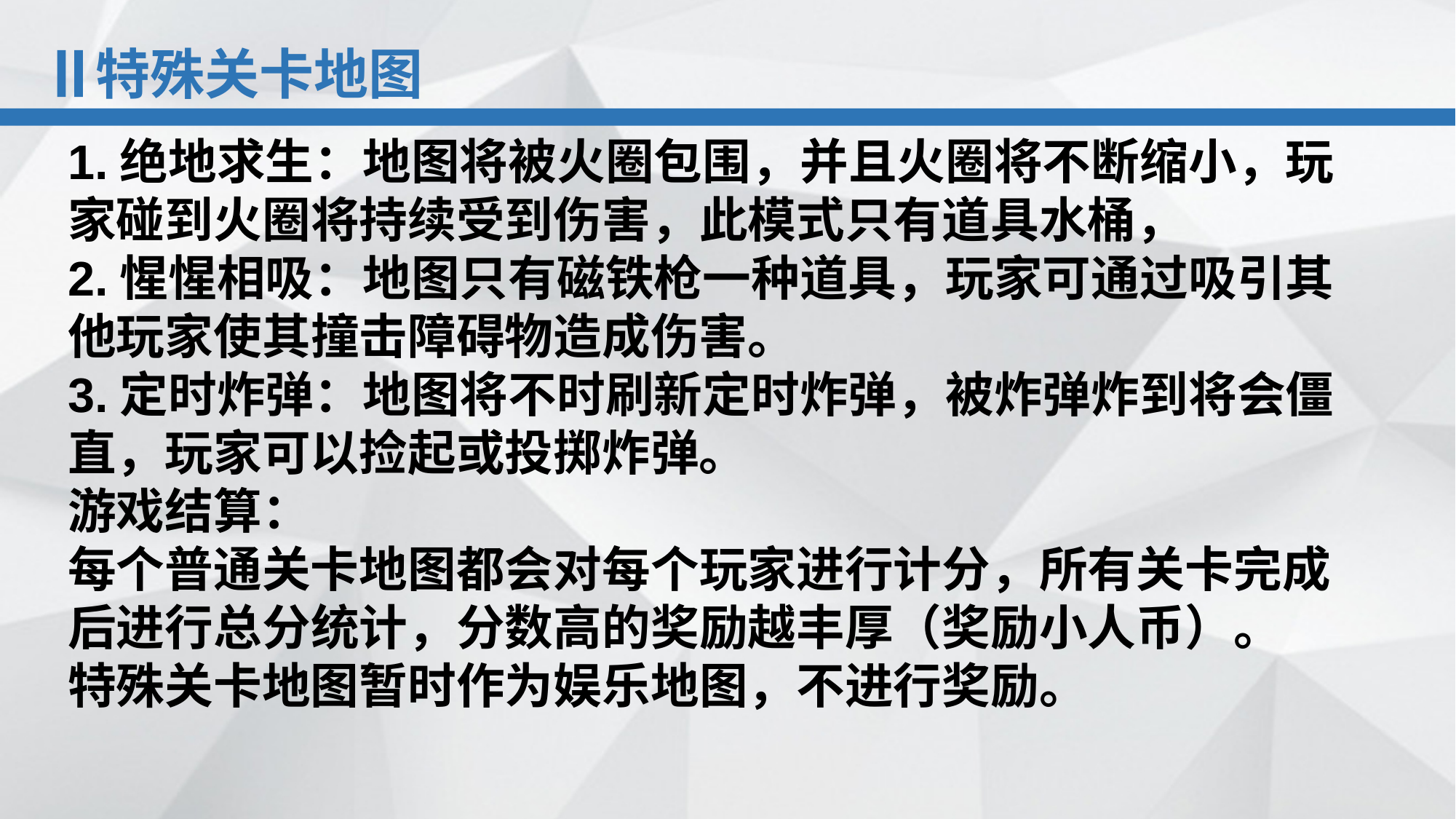

特殊关卡地图

1.绝地求生：地图将被火圈包围，并且火圈将不断缩小，玩家碰到火圈将持续受到伤害，此模式只有道具水桶，
2.惺惺相吸：地图只有磁铁枪一种道具，玩家可通过吸引其他玩家使其撞击障碍物造成伤害。
3.定时炸弹：地图将不时刷新定时炸弹，被炸弹炸到将会僵直，玩家可以捡起或投掷炸弹。
游戏结算：
每个普通关卡地图都会对每个玩家进行计分，所有关卡完成后进行总分统计，分数高的奖励越丰厚（奖励小人币）。
特殊关卡地图暂时作为娱乐地图，不进行奖励。